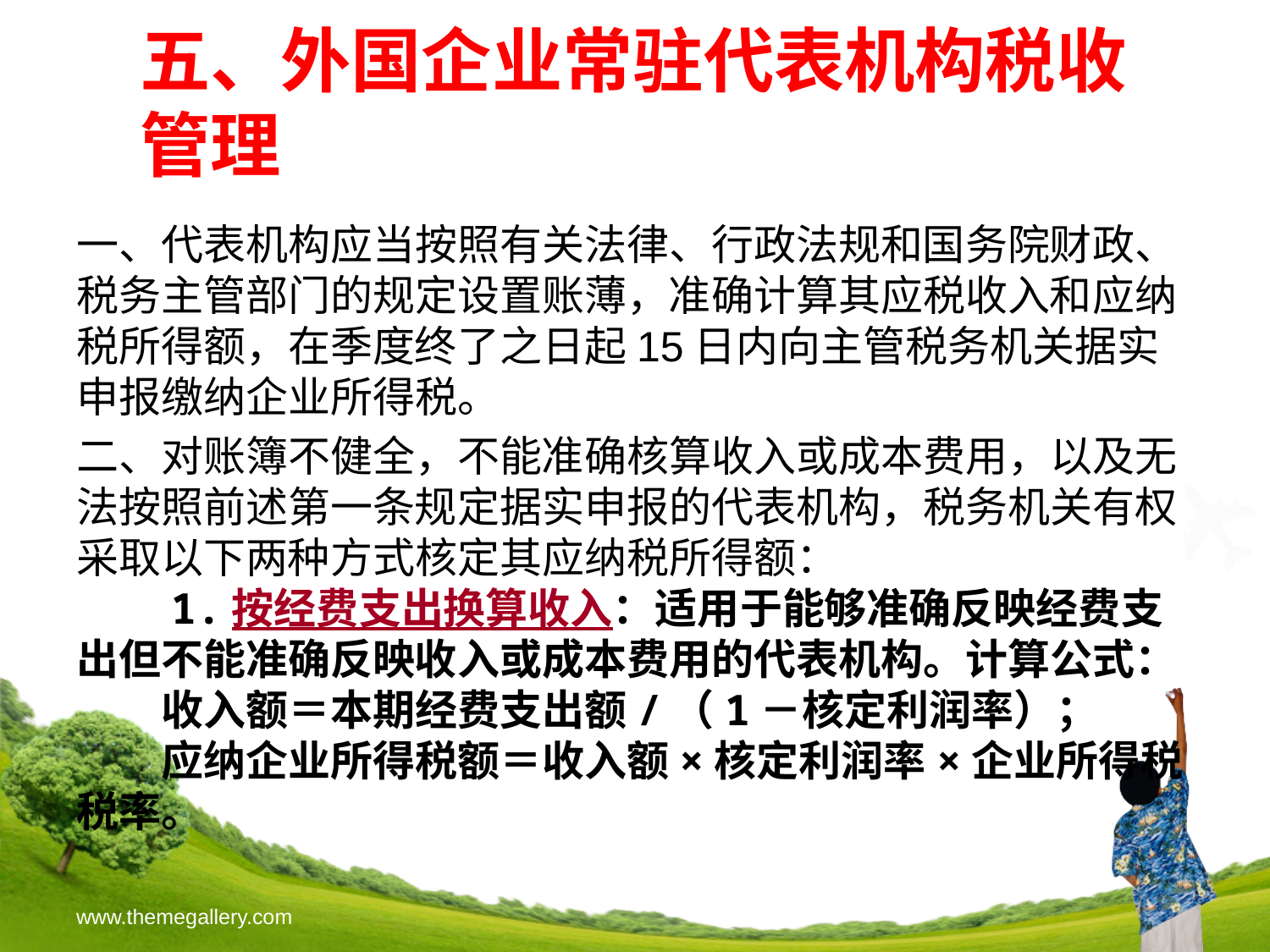

# 五、外国企业常驻代表机构税收管理
一、代表机构应当按照有关法律、行政法规和国务院财政、税务主管部门的规定设置账薄，准确计算其应税收入和应纳税所得额，在季度终了之日起15日内向主管税务机关据实申报缴纳企业所得税。
二、对账簿不健全，不能准确核算收入或成本费用，以及无法按照前述第一条规定据实申报的代表机构，税务机关有权采取以下两种方式核定其应纳税所得额：
　　1.按经费支出换算收入：适用于能够准确反映经费支出但不能准确反映收入或成本费用的代表机构。计算公式：
　　收入额＝本期经费支出额/（1－核定利润率）；
　　应纳企业所得税额＝收入额×核定利润率×企业所得税税率。
www.themegallery.com